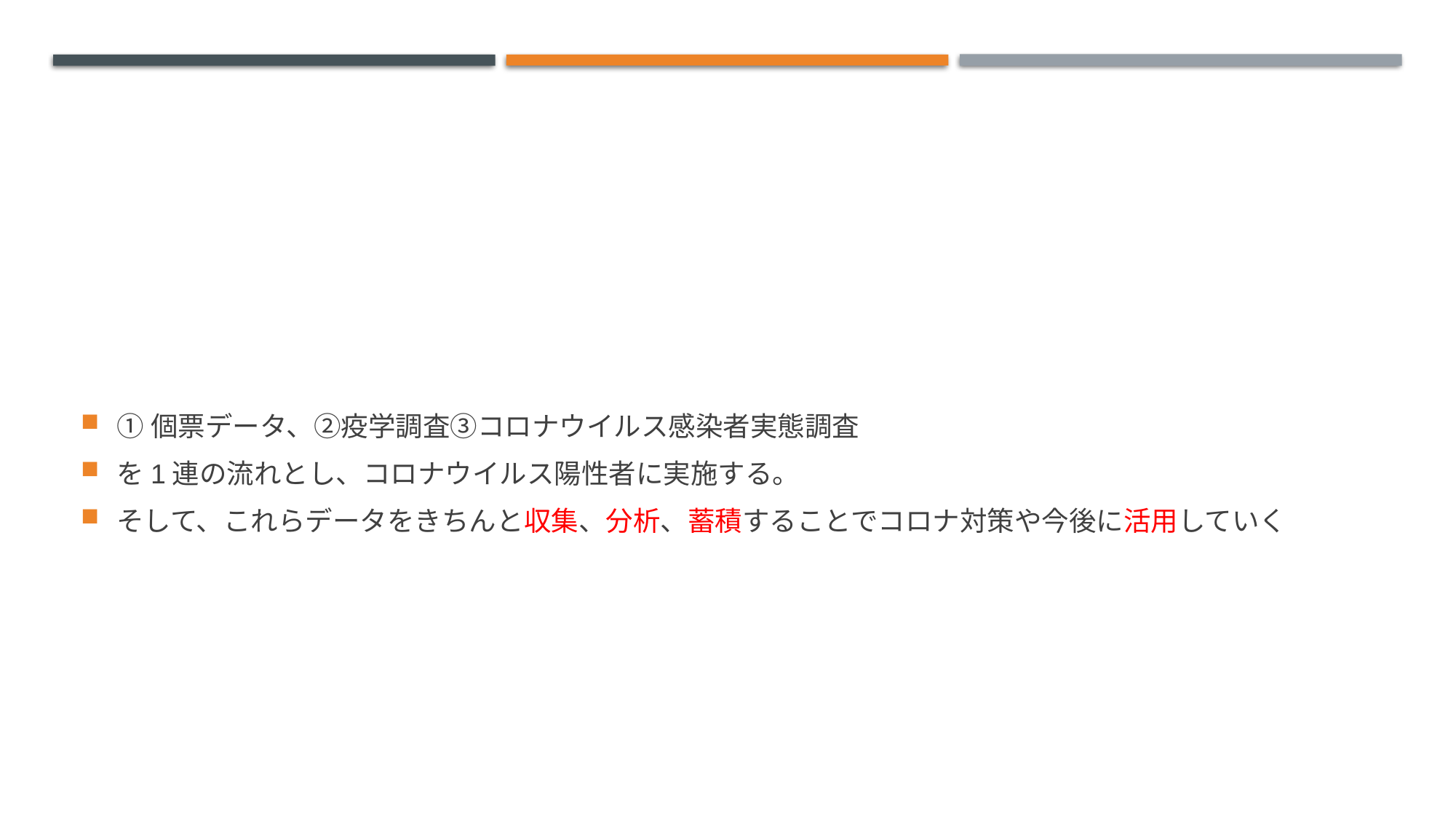

#
①個票データ、②疫学調査③コロナウイルス感染者実態調査
を1連の流れとし、コロナウイルス陽性者に実施する。
そして、これらデータをきちんと収集、分析、蓄積することでコロナ対策や今後に活用していく